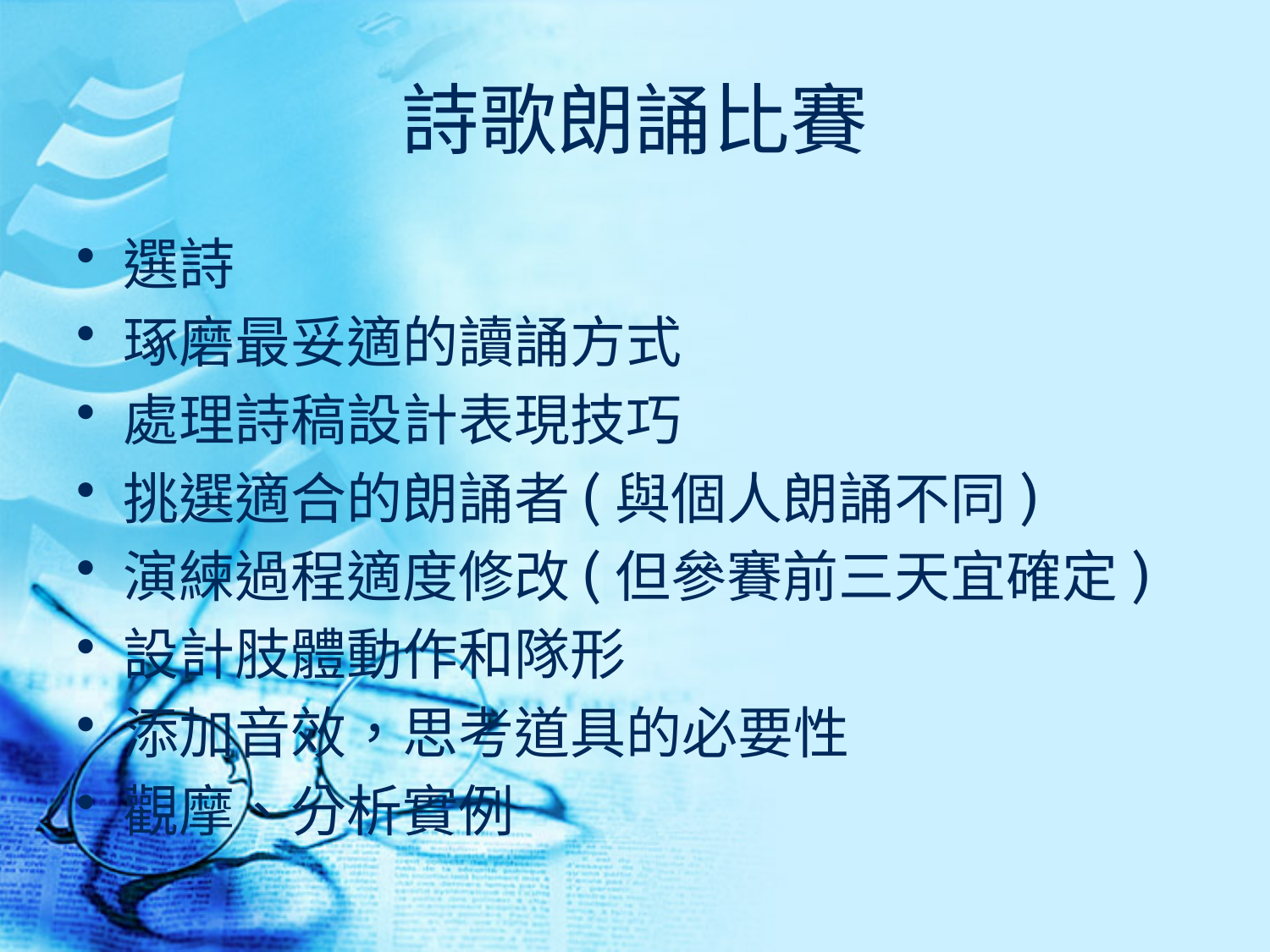

# 詩歌朗誦比賽
選詩
琢磨最妥適的讀誦方式
處理詩稿設計表現技巧
挑選適合的朗誦者(與個人朗誦不同)
演練過程適度修改(但參賽前三天宜確定)
設計肢體動作和隊形
添加音效，思考道具的必要性
觀摩、分析實例